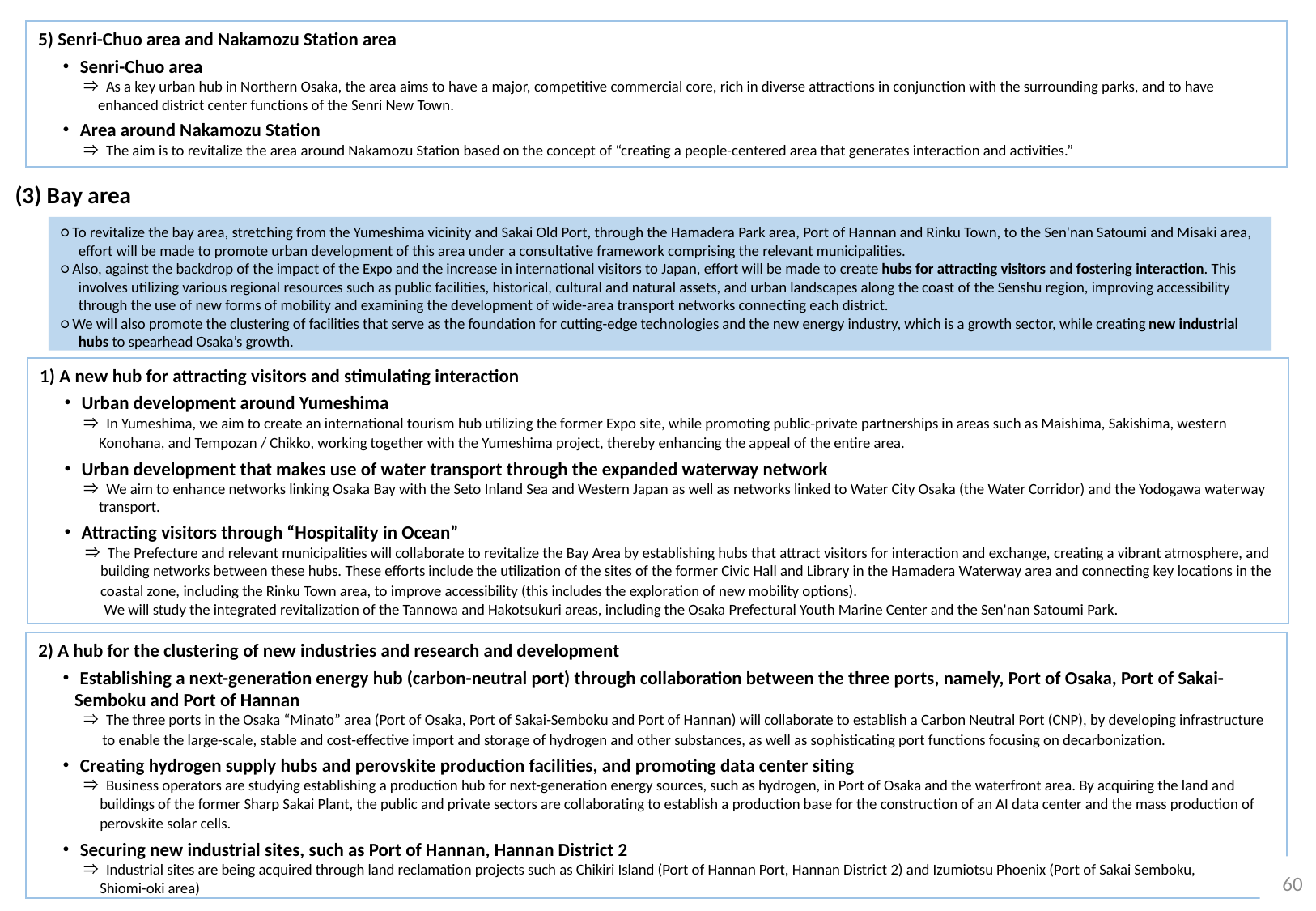

5) Senri-Chuo area and Nakamozu Station area
　・Senri-Chuo area
　　　⇒ As a key urban hub in Northern Osaka, the area aims to have a major, competitive commercial core, rich in diverse attractions in conjunction with the surrounding parks, and to have enhanced district center functions of the Senri New Town.
　・Area around Nakamozu Station
　　　⇒ The aim is to revitalize the area around Nakamozu Station based on the concept of “creating a people-centered area that generates interaction and activities.”
(3) Bay area
○ To revitalize the bay area, stretching from the Yumeshima vicinity and Sakai Old Port, through the Hamadera Park area, Port of Hannan and Rinku Town, to the Sen'nan Satoumi and Misaki area, effort will be made to promote urban development of this area under a consultative framework comprising the relevant municipalities.
○ Also, against the backdrop of the impact of the Expo and the increase in international visitors to Japan, effort will be made to create hubs for attracting visitors and fostering interaction. This involves utilizing various regional resources such as public facilities, historical, cultural and natural assets, and urban landscapes along the coast of the Senshu region, improving accessibility through the use of new forms of mobility and examining the development of wide-area transport networks connecting each district.
○ We will also promote the clustering of facilities that serve as the foundation for cutting-edge technologies and the new energy industry, which is a growth sector, while creating new industrial hubs to spearhead Osaka’s growth.
1) A new hub for attracting visitors and stimulating interaction
　・Urban development around Yumeshima
　　    ⇒ In Yumeshima, we aim to create an international tourism hub utilizing the former Expo site, while promoting public-private partnerships in areas such as Maishima, Sakishima, western Konohana, and Tempozan / Chikko, working together with the Yumeshima project, thereby enhancing the appeal of the entire area.
　・Urban development that makes use of water transport through the expanded waterway network
　　    ⇒ We aim to enhance networks linking Osaka Bay with the Seto Inland Sea and Western Japan as well as networks linked to Water City Osaka (the Water Corridor) and the Yodogawa waterway transport.
　・Attracting visitors through “Hospitality in Ocean”
　　　⇒ The Prefecture and relevant municipalities will collaborate to revitalize the Bay Area by establishing hubs that attract visitors for interaction and exchange, creating a vibrant atmosphere, and building networks between these hubs. These efforts include the utilization of the sites of the former Civic Hall and Library in the Hamadera Waterway area and connecting key locations in the coastal zone, including the Rinku Town area, to improve accessibility (this includes the exploration of new mobility options).
　　　　We will study the integrated revitalization of the Tannowa and Hakotsukuri areas, including the Osaka Prefectural Youth Marine Center and the Sen'nan Satoumi Park.

2) A hub for the clustering of new industries and research and development
　・Establishing a next-generation energy hub (carbon-neutral port) through collaboration between the three ports, namely, Port of Osaka, Port of Sakai-Semboku and Port of Hannan
　　　⇒ The three ports in the Osaka “Minato” area (Port of Osaka, Port of Sakai-Semboku and Port of Hannan) will collaborate to establish a Carbon Neutral Port (CNP), by developing infrastructure to enable the large-scale, stable and cost-effective import and storage of hydrogen and other substances, as well as sophisticating port functions focusing on decarbonization.
　・Creating hydrogen supply hubs and perovskite production facilities, and promoting data center siting
　　　⇒ Business operators are studying establishing a production hub for next-generation energy sources, such as hydrogen, in Port of Osaka and the waterfront area. By acquiring the land and buildings of the former Sharp Sakai Plant, the public and private sectors are collaborating to establish a production base for the construction of an AI data center and the mass production of perovskite solar cells.
　・Securing new industrial sites, such as Port of Hannan, Hannan District 2
　　　⇒ Industrial sites are being acquired through land reclamation projects such as Chikiri Island (Port of Hannan Port, Hannan District 2) and Izumiotsu Phoenix (Port of Sakai Semboku,
Shiomi-oki area)
60